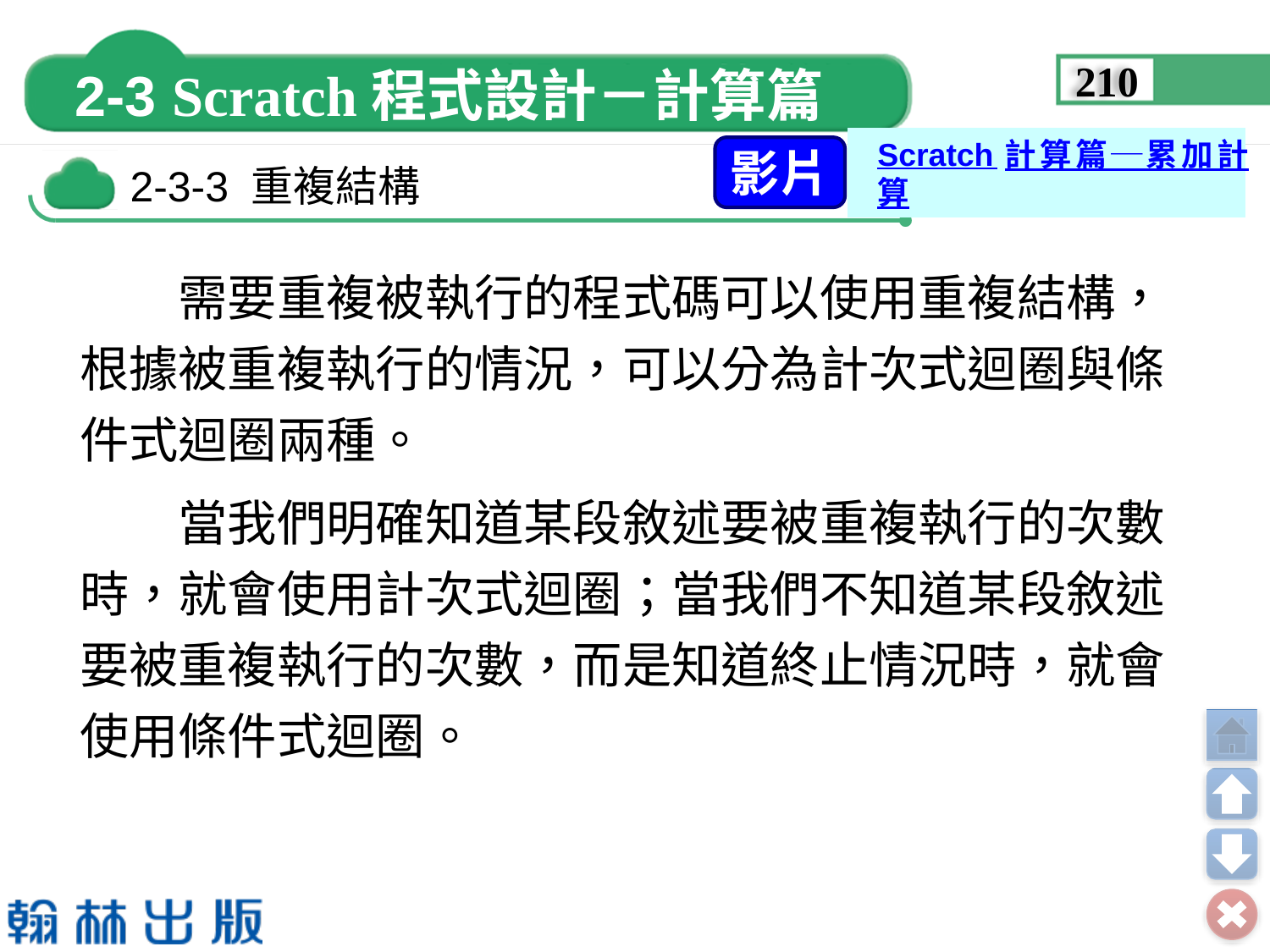

210
影片
Scratch計算篇─累加計算
　　需要重複被執行的程式碼可以使用重複結構，根據被重複執行的情況，可以分為計次式迴圈與條件式迴圈兩種。
　　當我們明確知道某段敘述要被重複執行的次數時，就會使用計次式迴圈；當我們不知道某段敘述要被重複執行的次數，而是知道終止情況時，就會使用條件式迴圈。